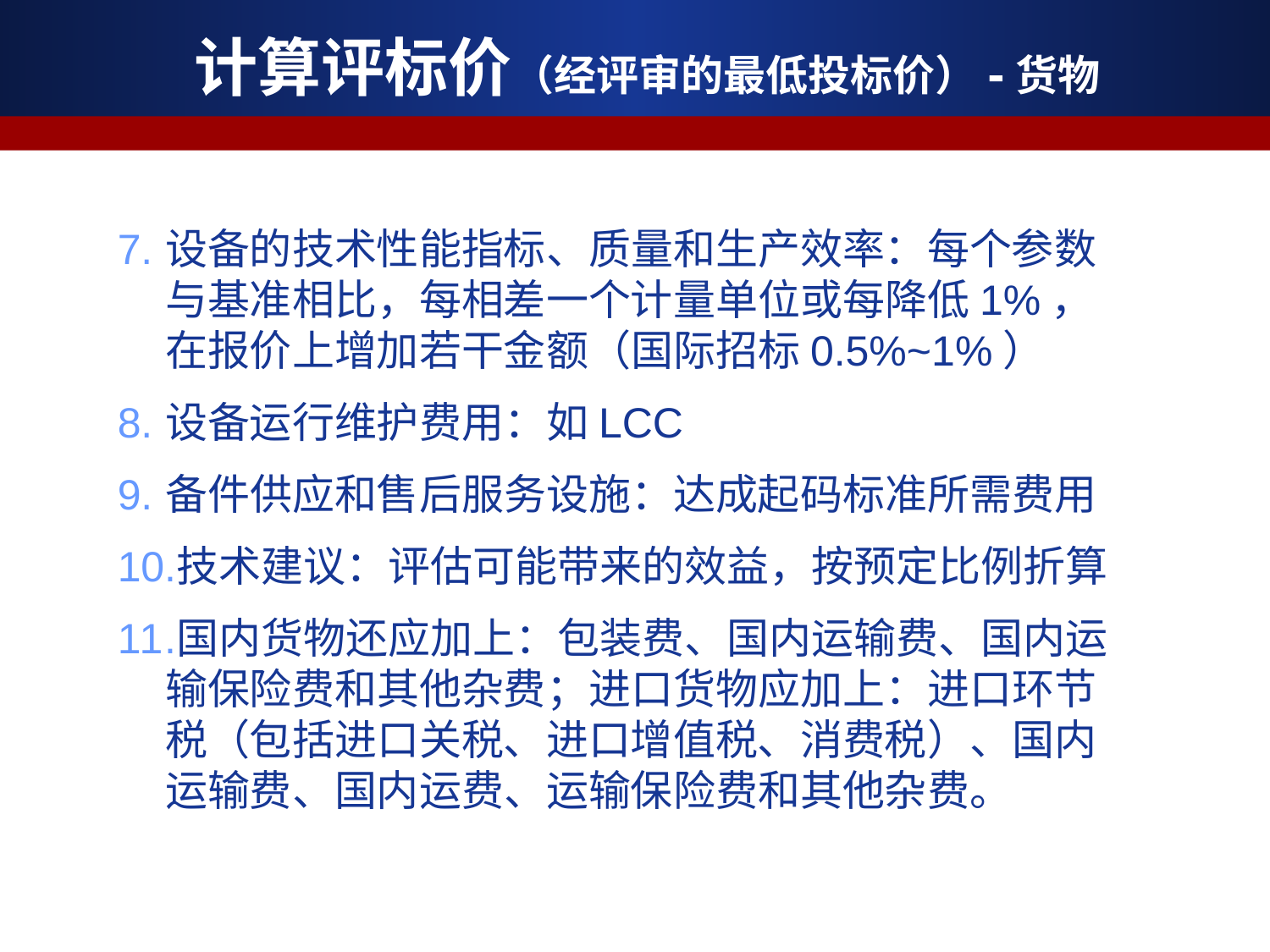

# 计算评标价（经评审的最低投标价）-货物
设备的技术性能指标、质量和生产效率：每个参数与基准相比，每相差一个计量单位或每降低1%，在报价上增加若干金额（国际招标0.5%~1%）
设备运行维护费用：如LCC
备件供应和售后服务设施：达成起码标准所需费用
技术建议：评估可能带来的效益，按预定比例折算
国内货物还应加上：包装费、国内运输费、国内运输保险费和其他杂费；进口货物应加上：进口环节税（包括进口关税、进口增值税、消费税）、国内运输费、国内运费、运输保险费和其他杂费。